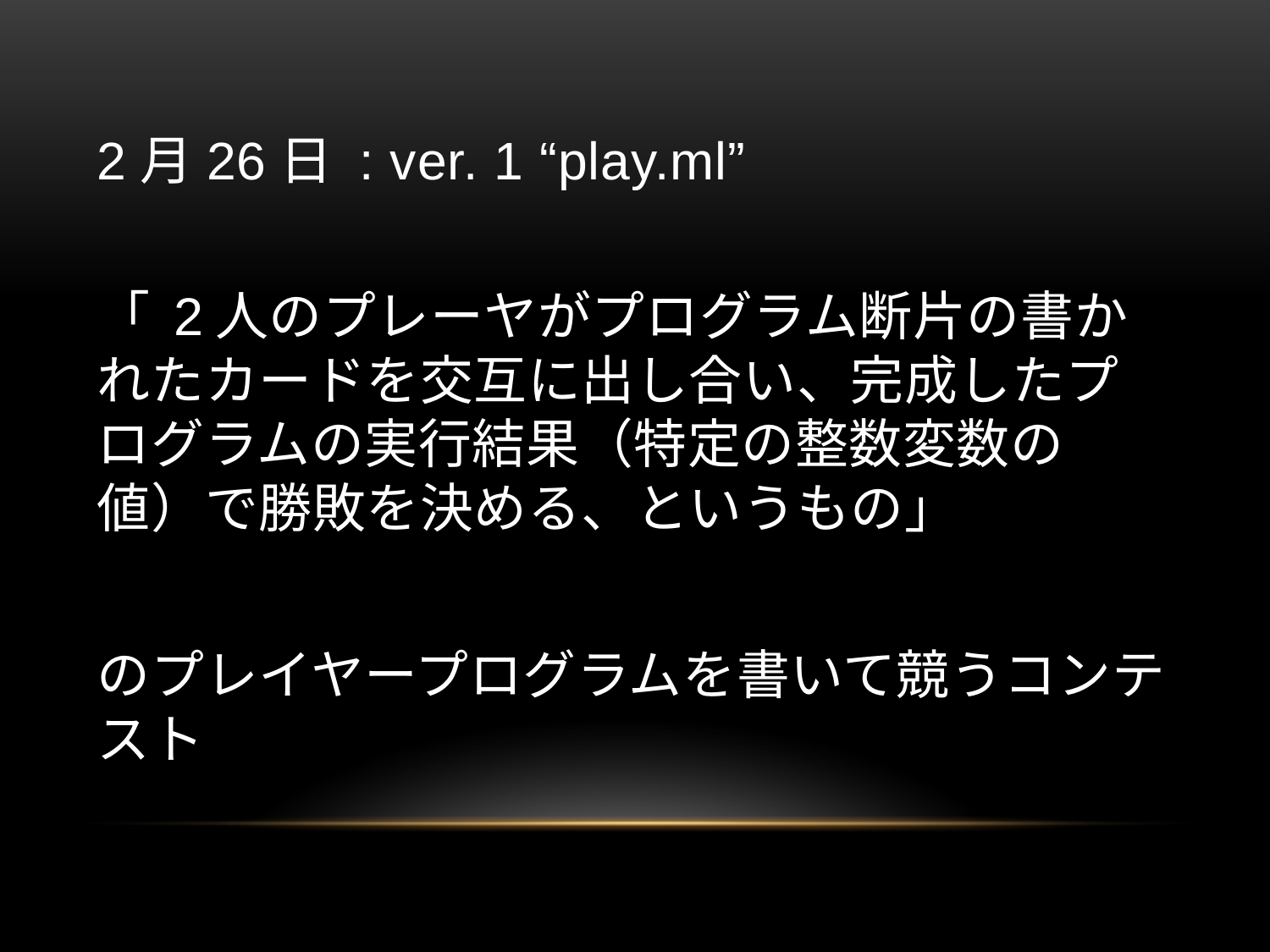

# 2月26日 : ver. 1 “play.ml”
「 2人のプレーヤがプログラム断片の書かれたカードを交互に出し合い、完成したプログラムの実行結果（特定の整数変数の値）で勝敗を決める、というもの」

のプレイヤープログラムを書いて競うコンテスト